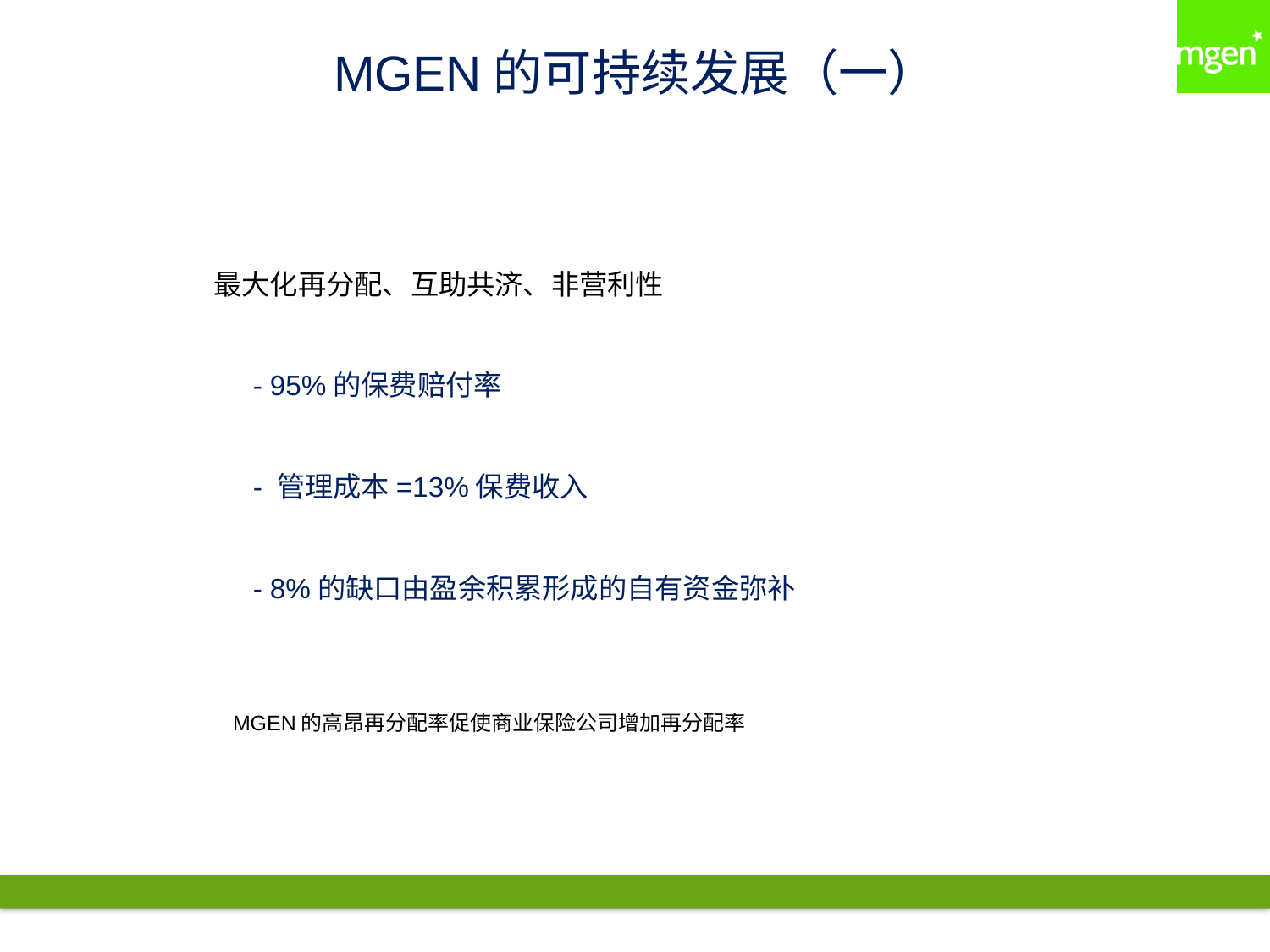

MGEN的可持续发展（一）

最大化再分配、互助共济、非营利性

     - 95%的保费赔付率

     - 管理成本=13%保费收入

     - 8%的缺口由盈余积累形成的自有资金弥补

MGEN的高昂再分配率促使商业保险公司增加再分配率